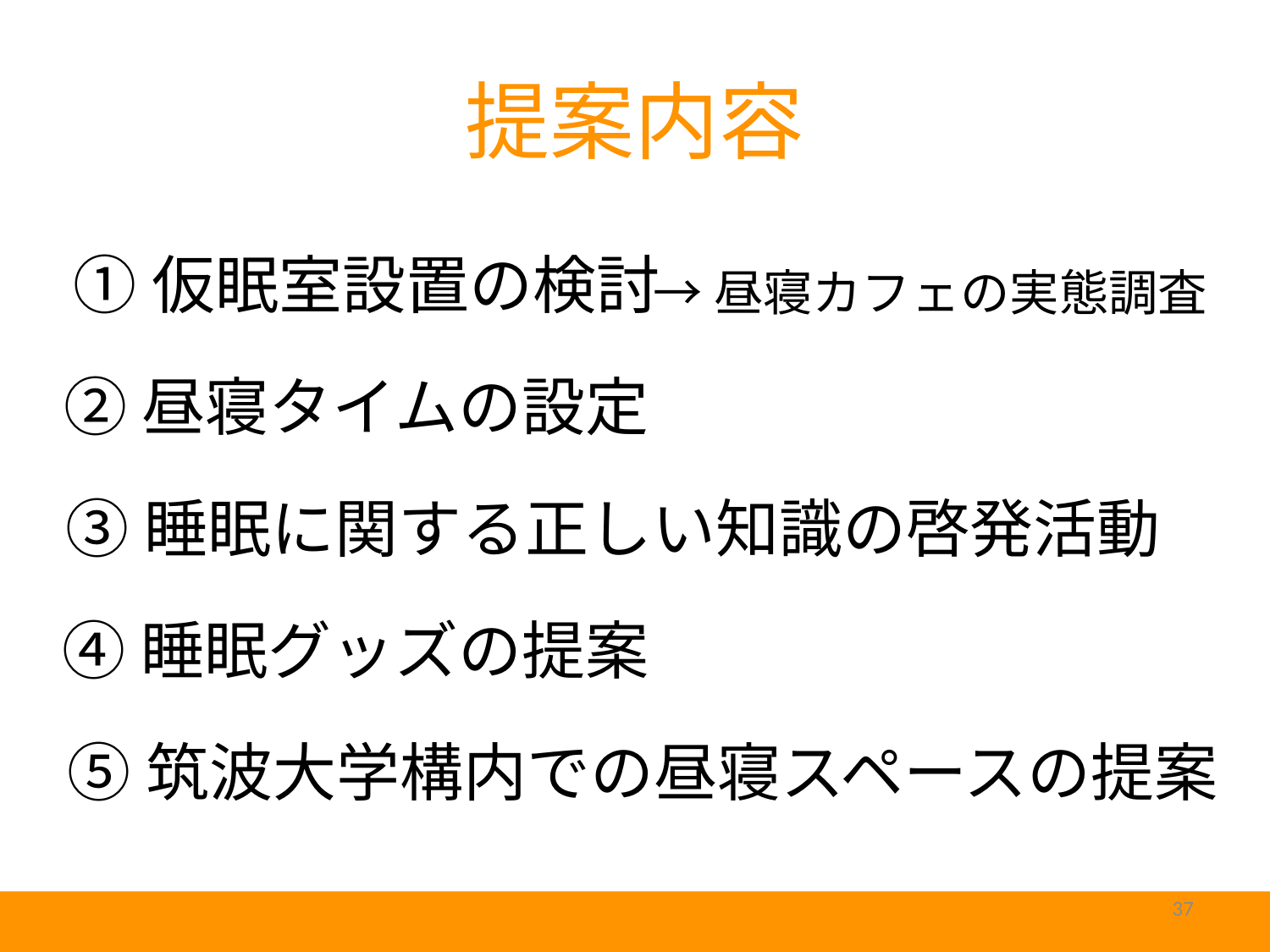

提案内容
①仮眠室設置の検討
→昼寝カフェの実態調査
②昼寝タイムの設定
③睡眠に関する正しい知識の啓発活動
④睡眠グッズの提案
⑤筑波大学構内での昼寝スペースの提案
37